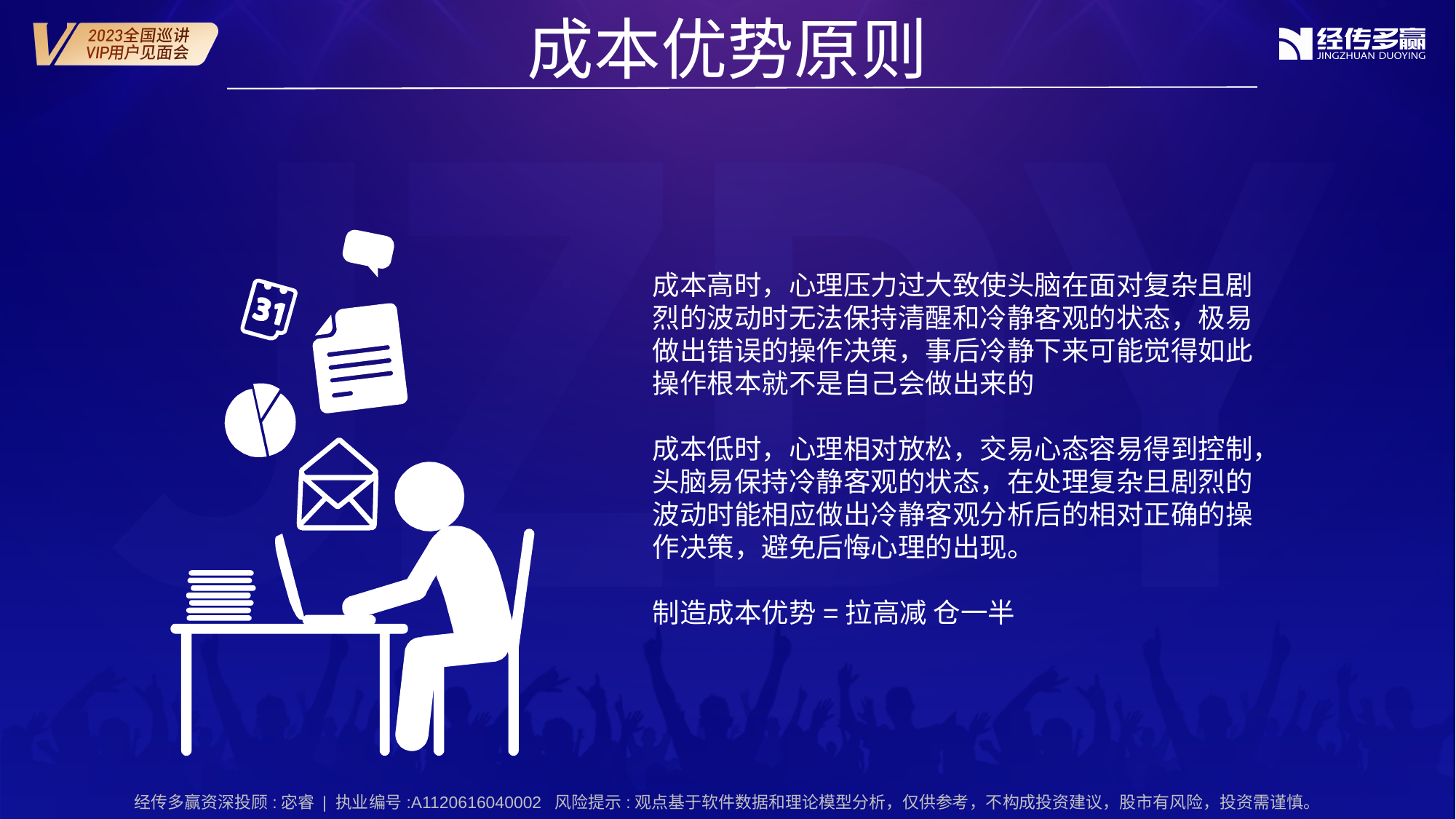

成本优势原则

成本高时，心理压力过大致使头脑在面对复杂且剧烈的波动时无法保持清醒和冷静客观的状态，极易做出错误的操作决策，事后冷静下来可能觉得如此操作根本就不是自己会做出来的

成本低时，心理相对放松，交易心态容易得到控制，头脑易保持冷静客观的状态，在处理复杂且剧烈的波动时能相应做出冷静客观分析后的相对正确的操作决策，避免后悔心理的出现。

制造成本优势=拉高减 仓一半